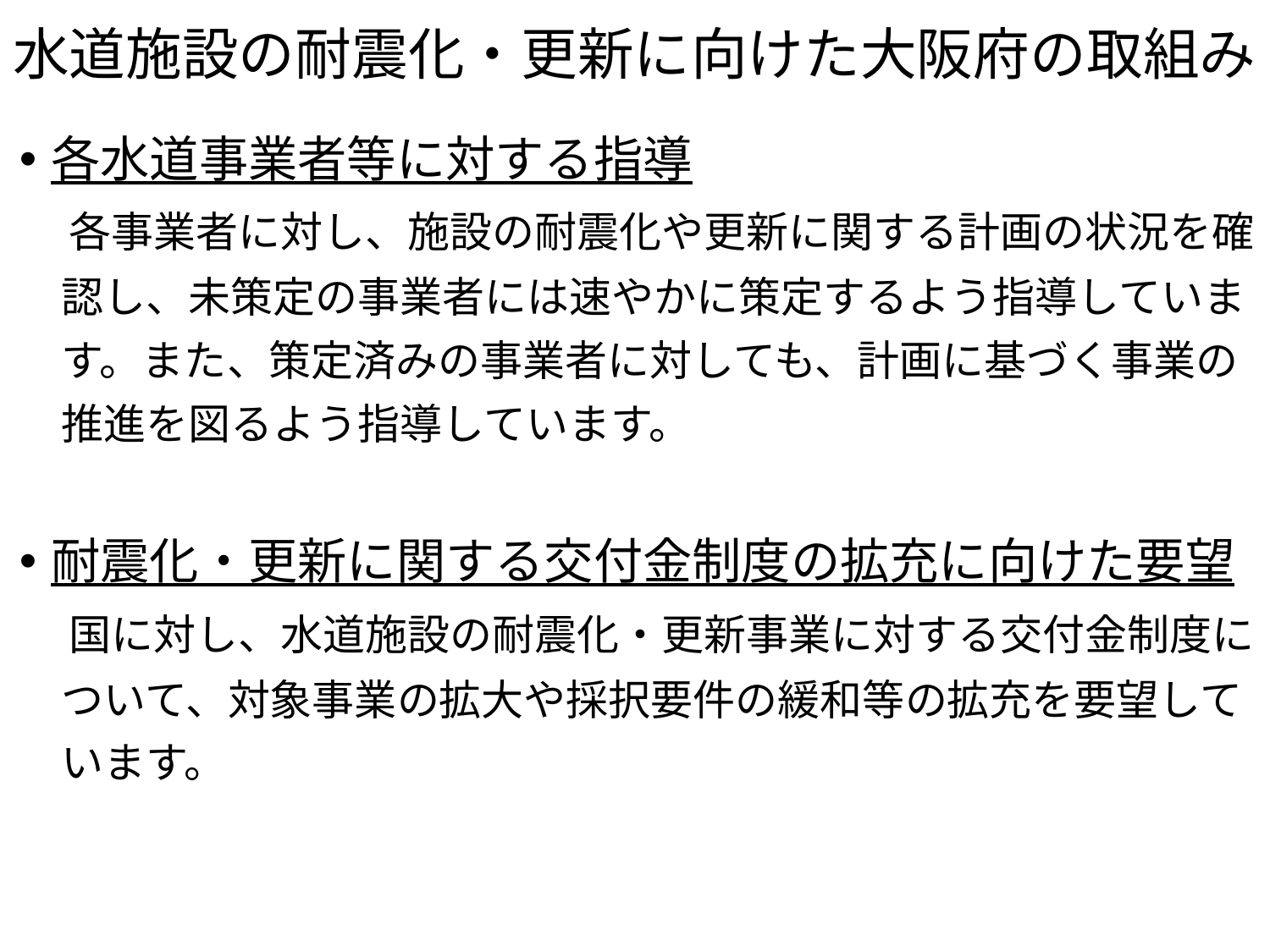

# 水道施設の耐震化・更新に向けた大阪府の取組み
各水道事業者等に対する指導
　各事業者に対し、施設の耐震化や更新に関する計画の状況を確
　認し、未策定の事業者には速やかに策定するよう指導していま
　す。また、策定済みの事業者に対しても、計画に基づく事業の
　推進を図るよう指導しています。

耐震化・更新に関する交付金制度の拡充に向けた要望
　国に対し、水道施設の耐震化・更新事業に対する交付金制度に
　ついて、対象事業の拡大や採択要件の緩和等の拡充を要望して
　います。